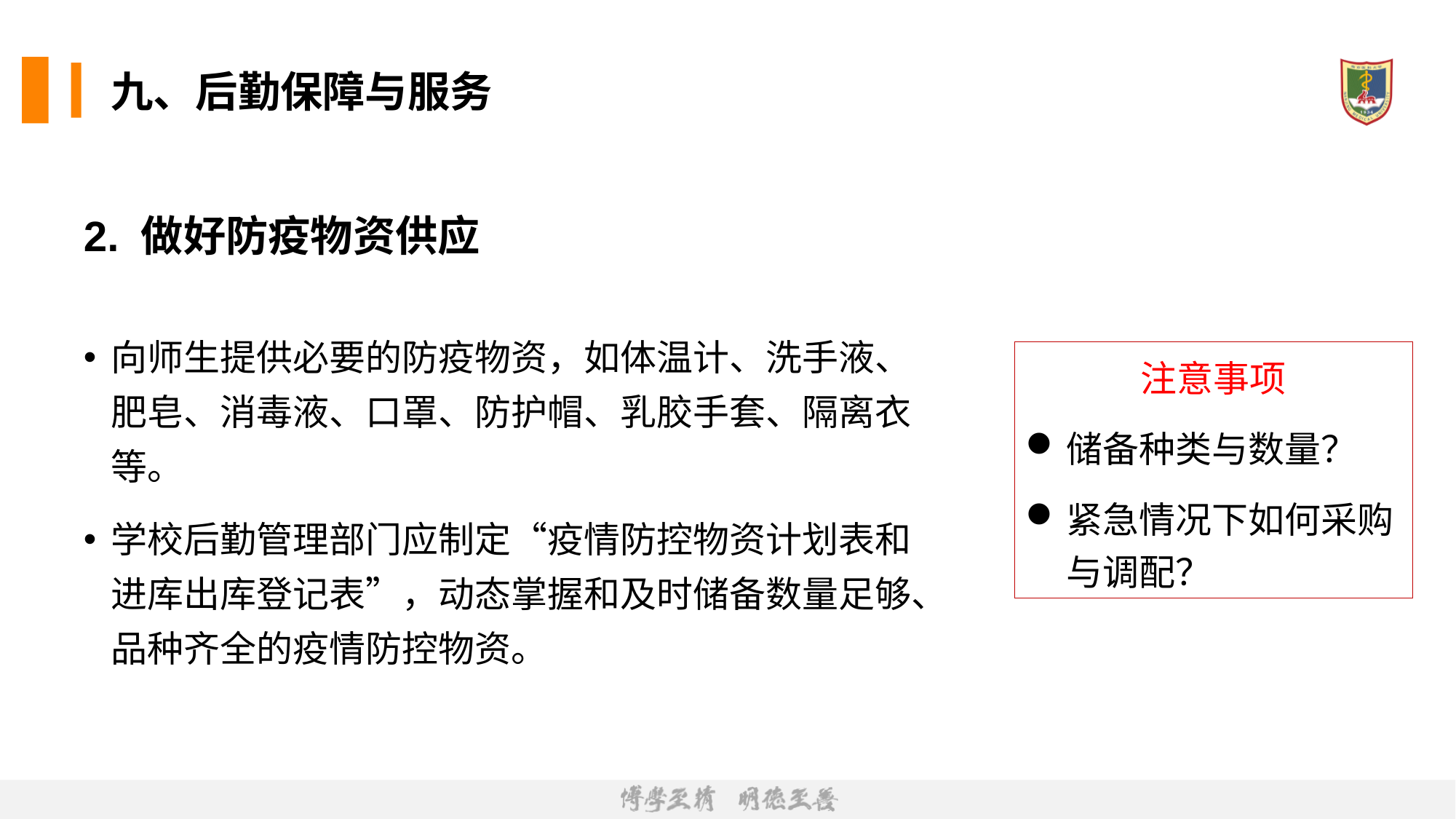

# 九、后勤保障与服务
2. 做好防疫物资供应

向师生提供必要的防疫物资，如体温计、洗手液、肥皂、消毒液、口罩、防护帽、乳胶手套、隔离衣等。
学校后勤管理部门应制定“疫情防控物资计划表和进库出库登记表”，动态掌握和及时储备数量足够、品种齐全的疫情防控物资。
注意事项
储备种类与数量？
紧急情况下如何采购与调配？
81